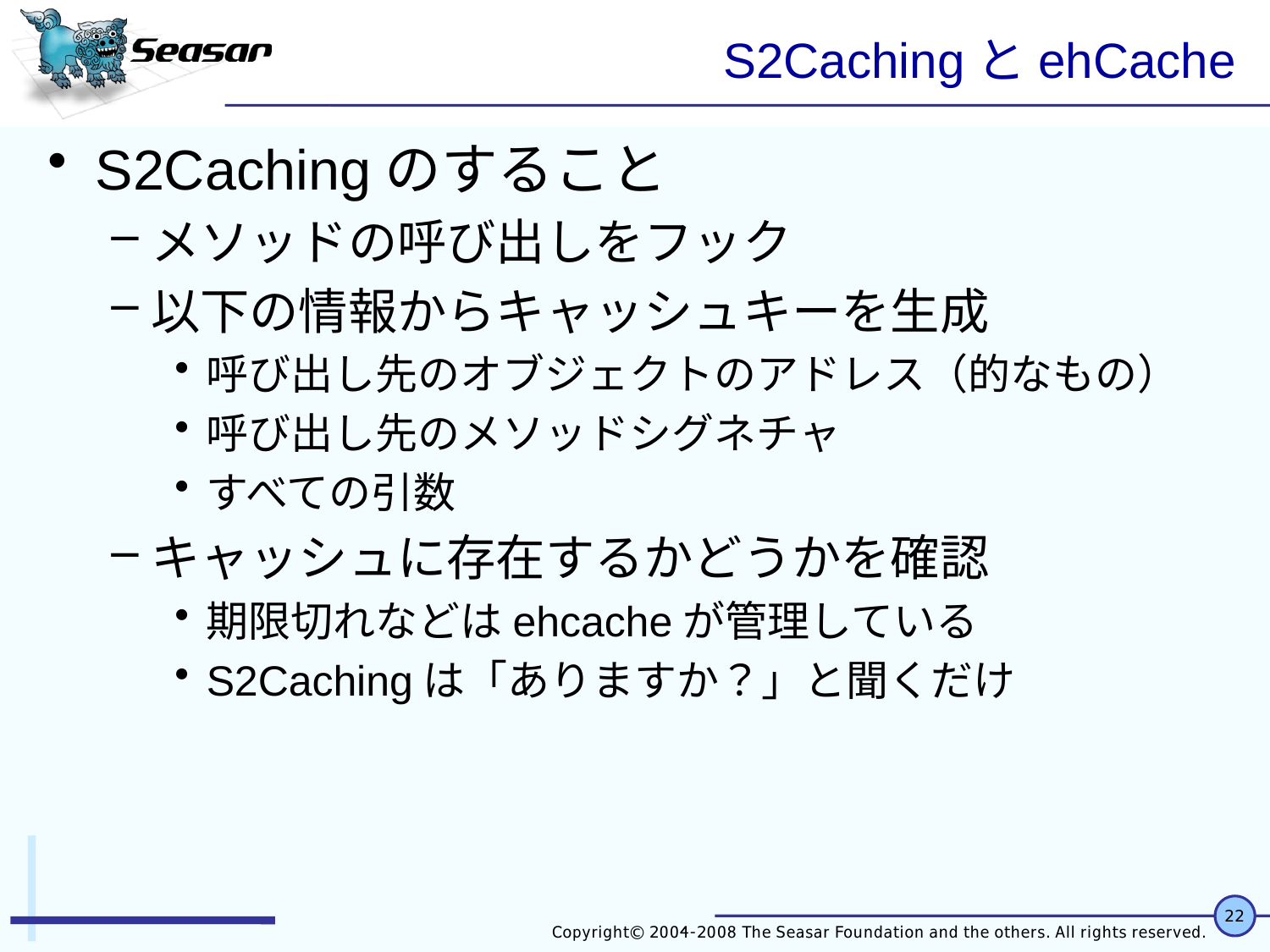

# S2CachingとehCache
S2Cachingのすること
メソッドの呼び出しをフック
以下の情報からキャッシュキーを生成
呼び出し先のオブジェクトのアドレス（的なもの）
呼び出し先のメソッドシグネチャ
すべての引数
キャッシュに存在するかどうかを確認
期限切れなどはehcacheが管理している
S2Cachingは「ありますか？」と聞くだけ